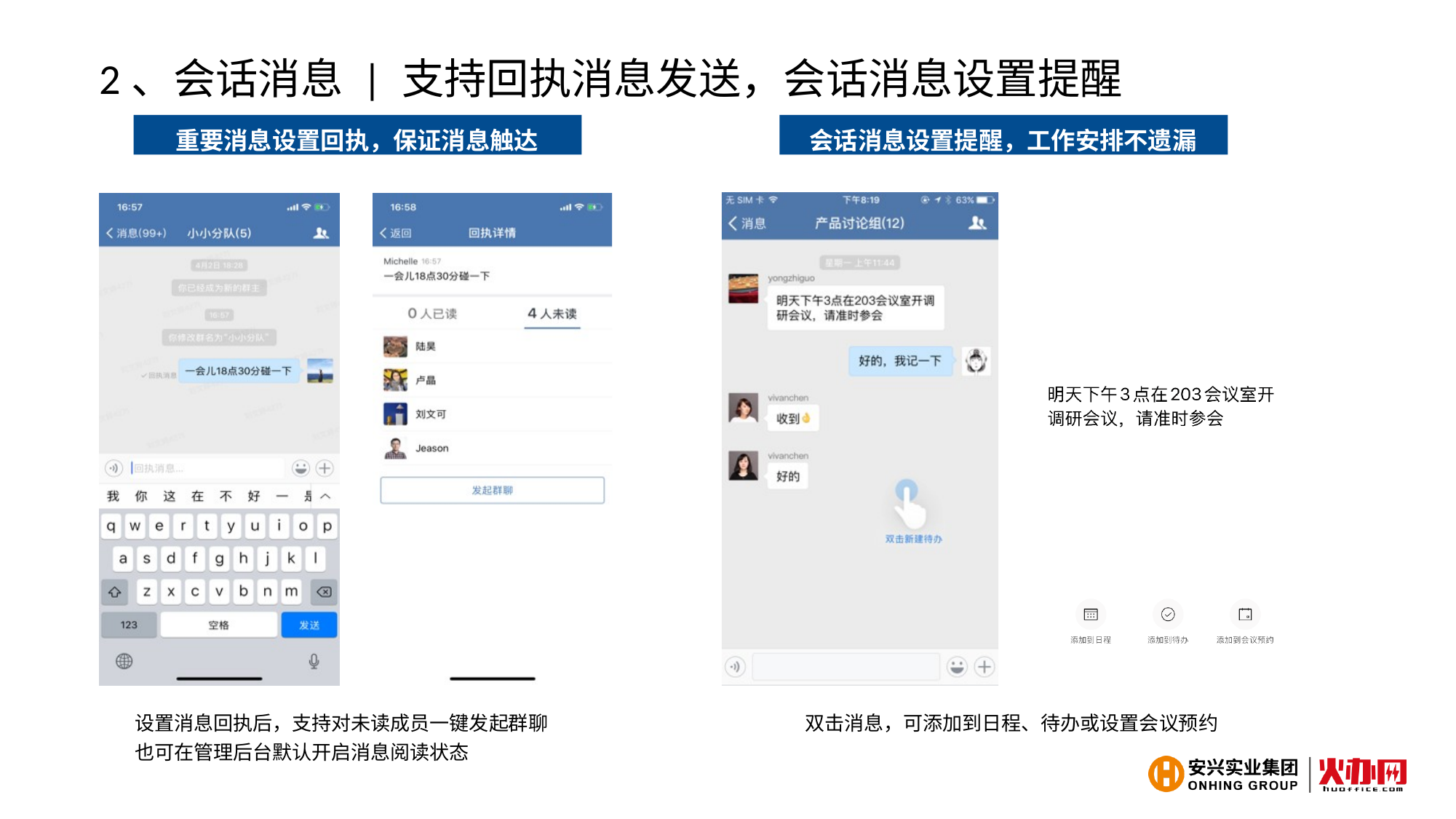

2、会话消息 | 支持回执消息发送，会话消息设置提醒
重要消息设置回执，保证消息触达
会话消息设置提醒，工作安排不遗漏

设置消息回执后，支持对未读成员一键发起群聊 也可在管理后台默认开启消息阅读状态
双击消息，可添加到日程、待办或设置会议预约